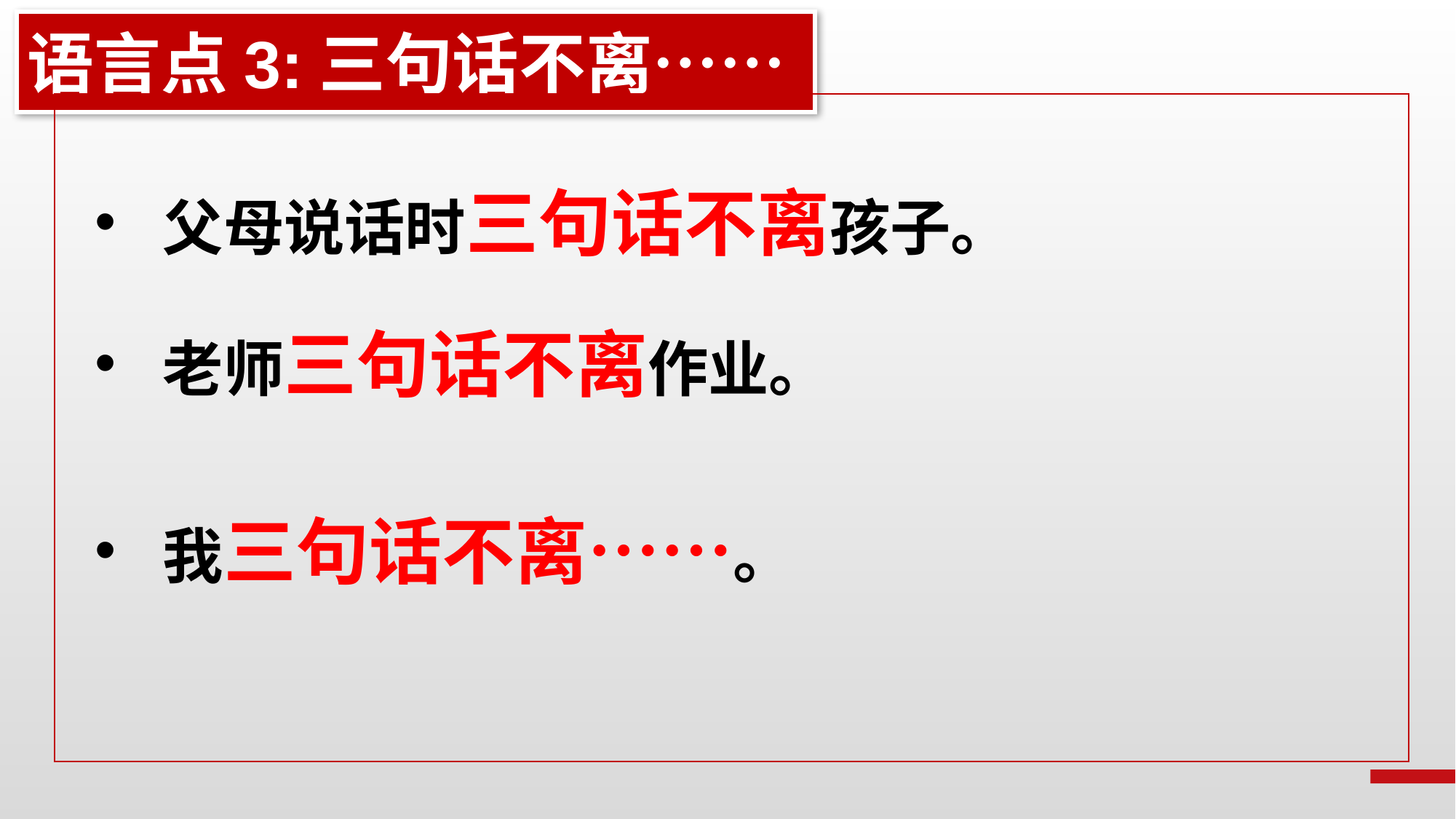

语言点3:三句话不离……

父母说话时三句话不离孩子。
老师三句话不离作业。
我三句话不离……。